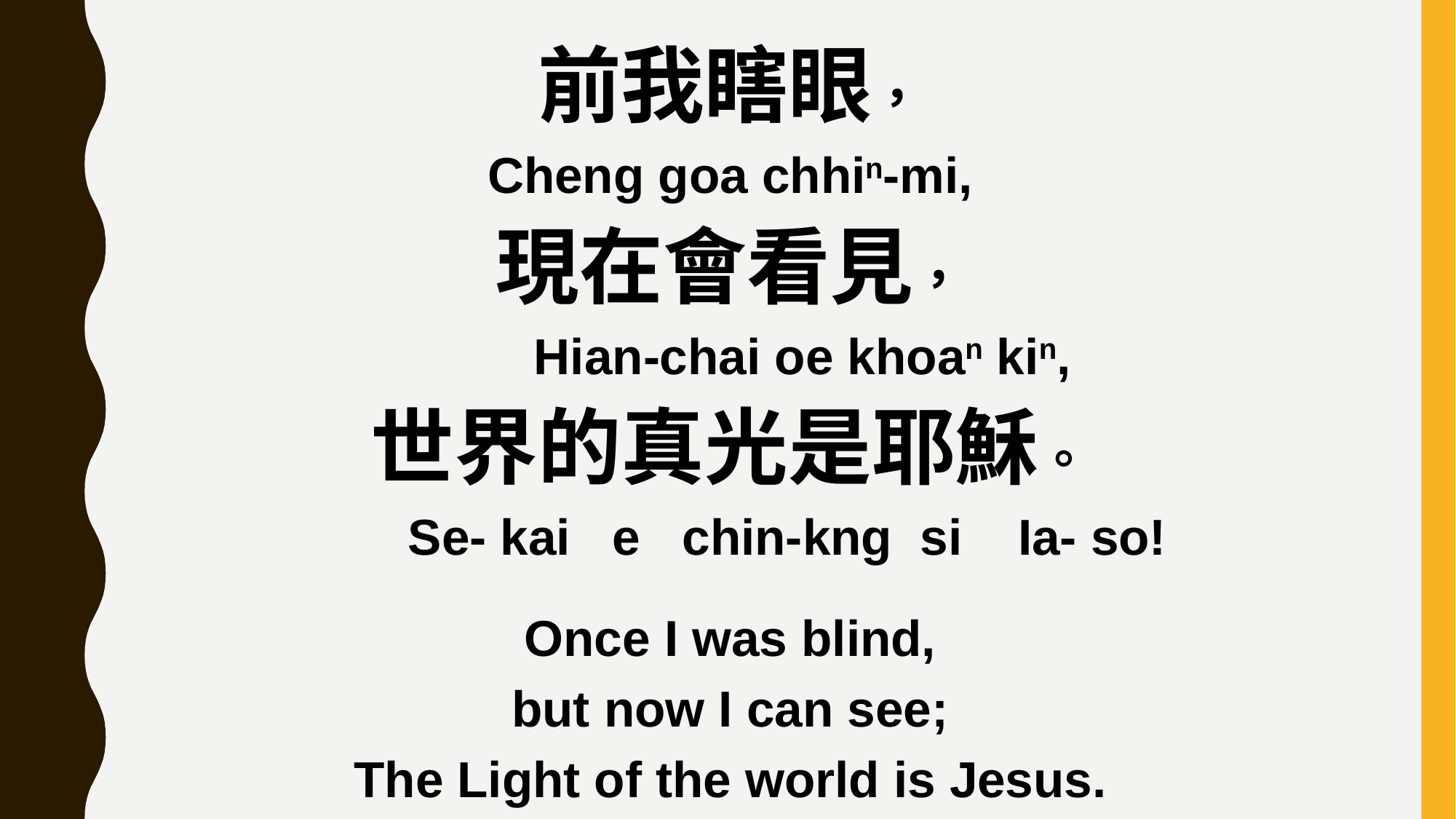

前我瞎眼，
Cheng goa chhin-mi,
現在會看見，
                        Hian-chai oe khoan kin,
世界的真光是耶穌。
               Se- kai   e   chin-kng  si    Ia- so!

Once I was blind,
but now I can see;
The Light of the world is Jesus.